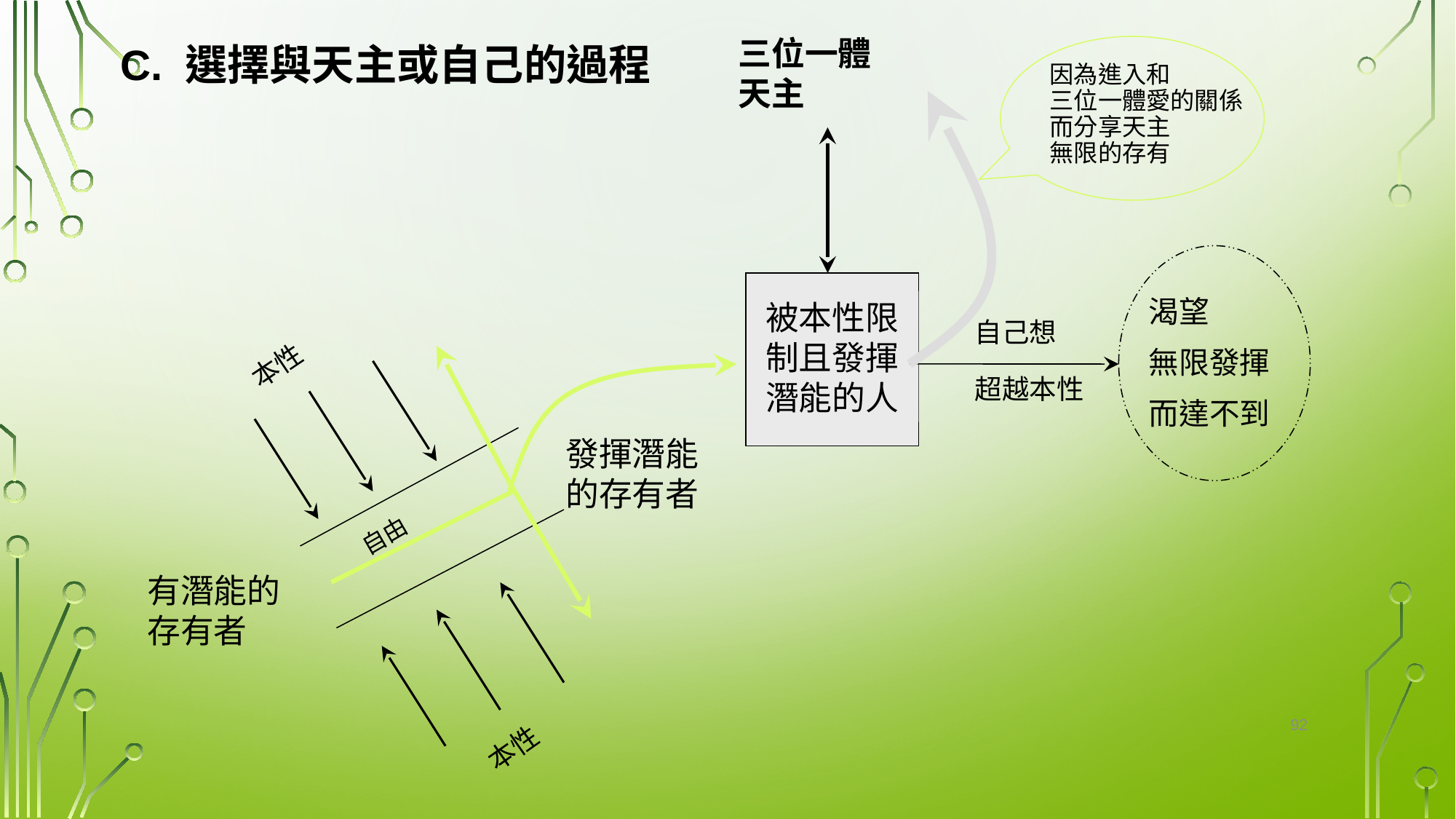

三位一體
天主

因為進入和
三位一體愛的關係
而分享天主
無限的存有

C. 選擇與天主或自己的過程

渴望
無限發揮
而達不到

被本性限制且發揮潛能的人
自己想
超越本性
本性

發揮潛能的存有者

自由
有潛能的存有者

本性

92